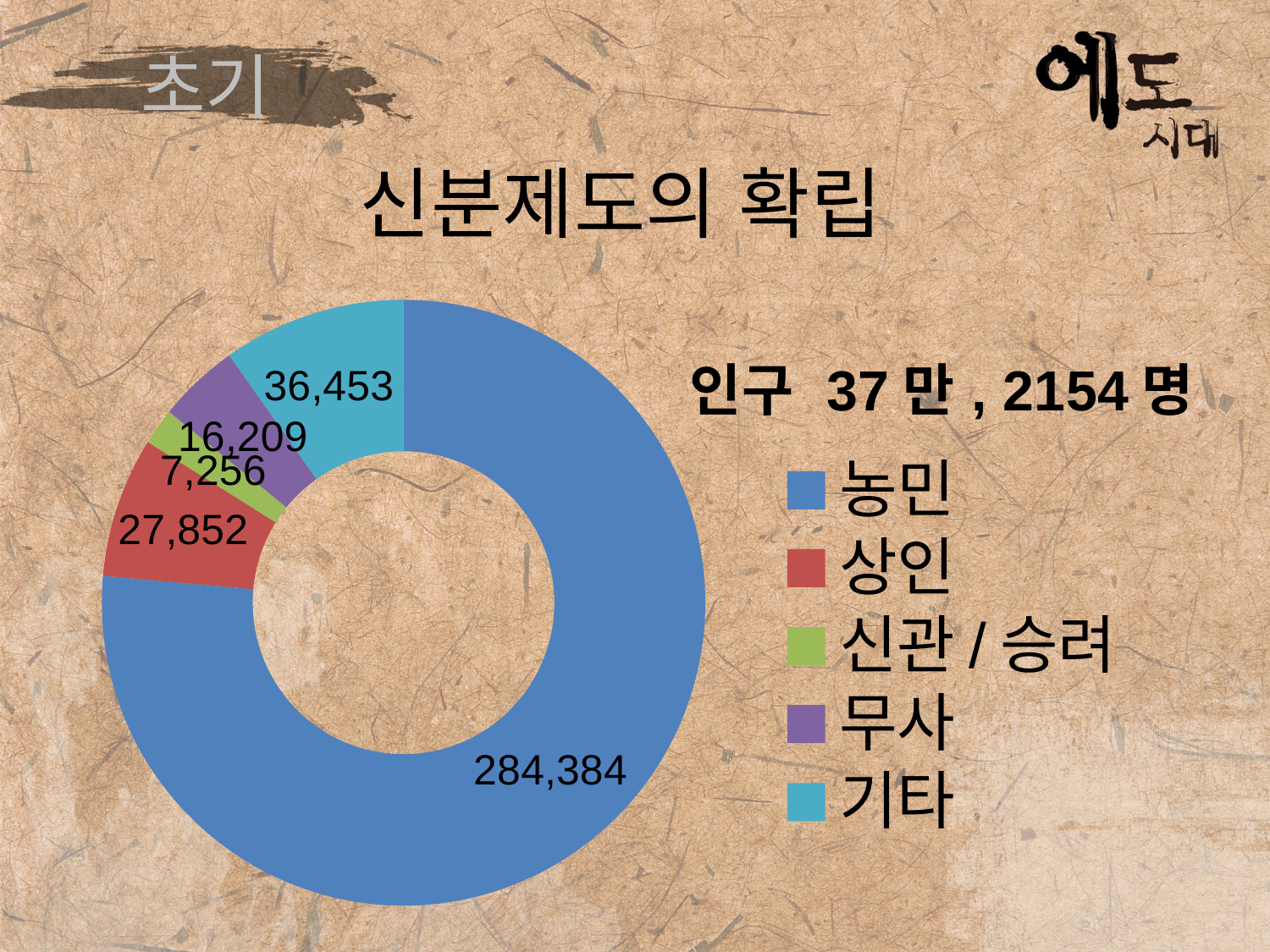

# 초기

### Chart: 인구 37만, 2154명

| Category | 인구 37만, 2154명 |
|---|---|
| 농민 | 284384.0 |
| 상인 | 27852.0 |
| 신관/승려 | 7256.0 |
| 무사 | 16209.0 |
| 기타 | 36453.0 |
신분제도의 확립